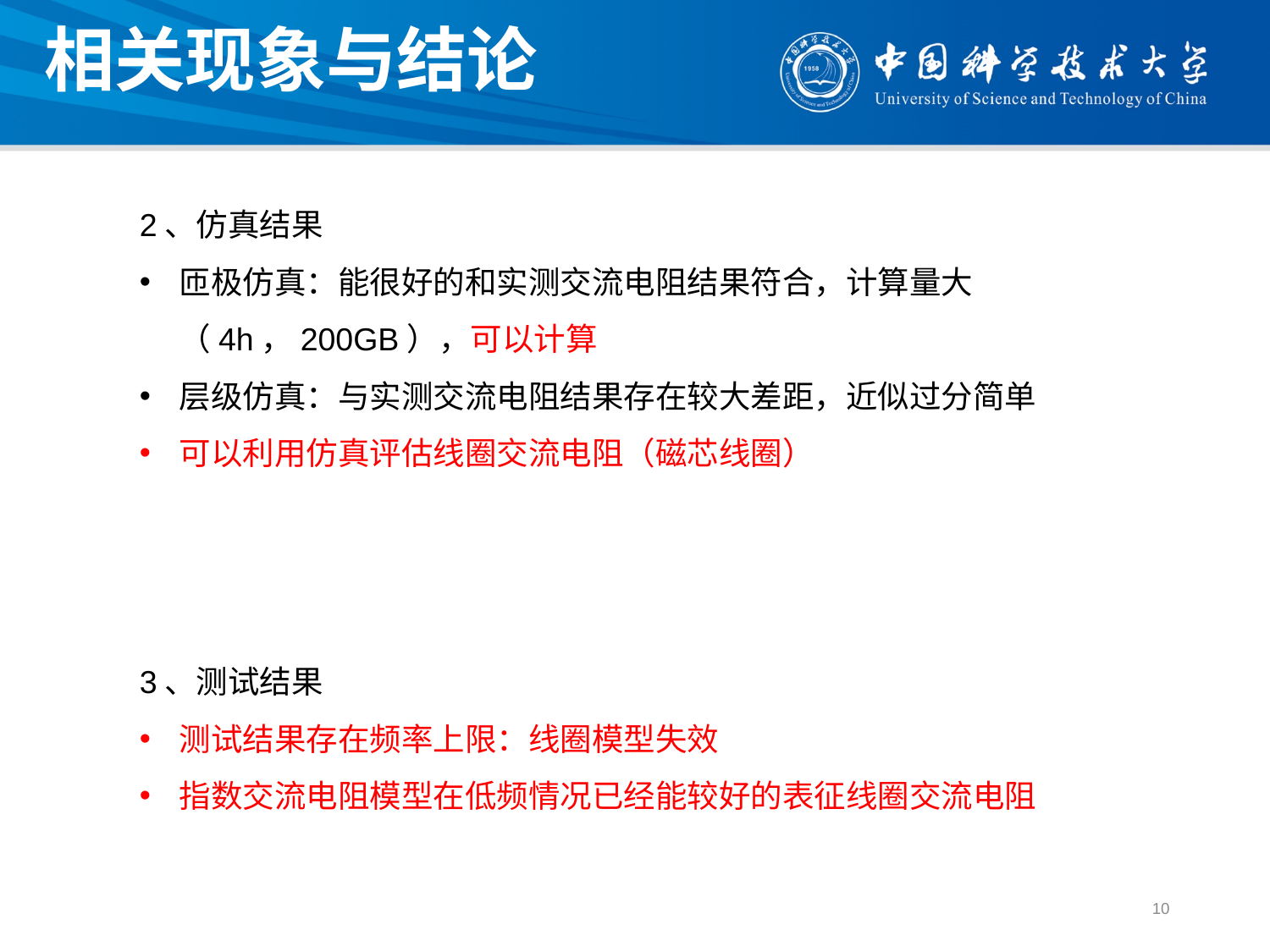

相关现象与结论
2、仿真结果
匝极仿真：能很好的和实测交流电阻结果符合，计算量大（4h，200GB），可以计算
层级仿真：与实测交流电阻结果存在较大差距，近似过分简单
可以利用仿真评估线圈交流电阻（磁芯线圈）

3、测试结果
测试结果存在频率上限：线圈模型失效
指数交流电阻模型在低频情况已经能较好的表征线圈交流电阻
10